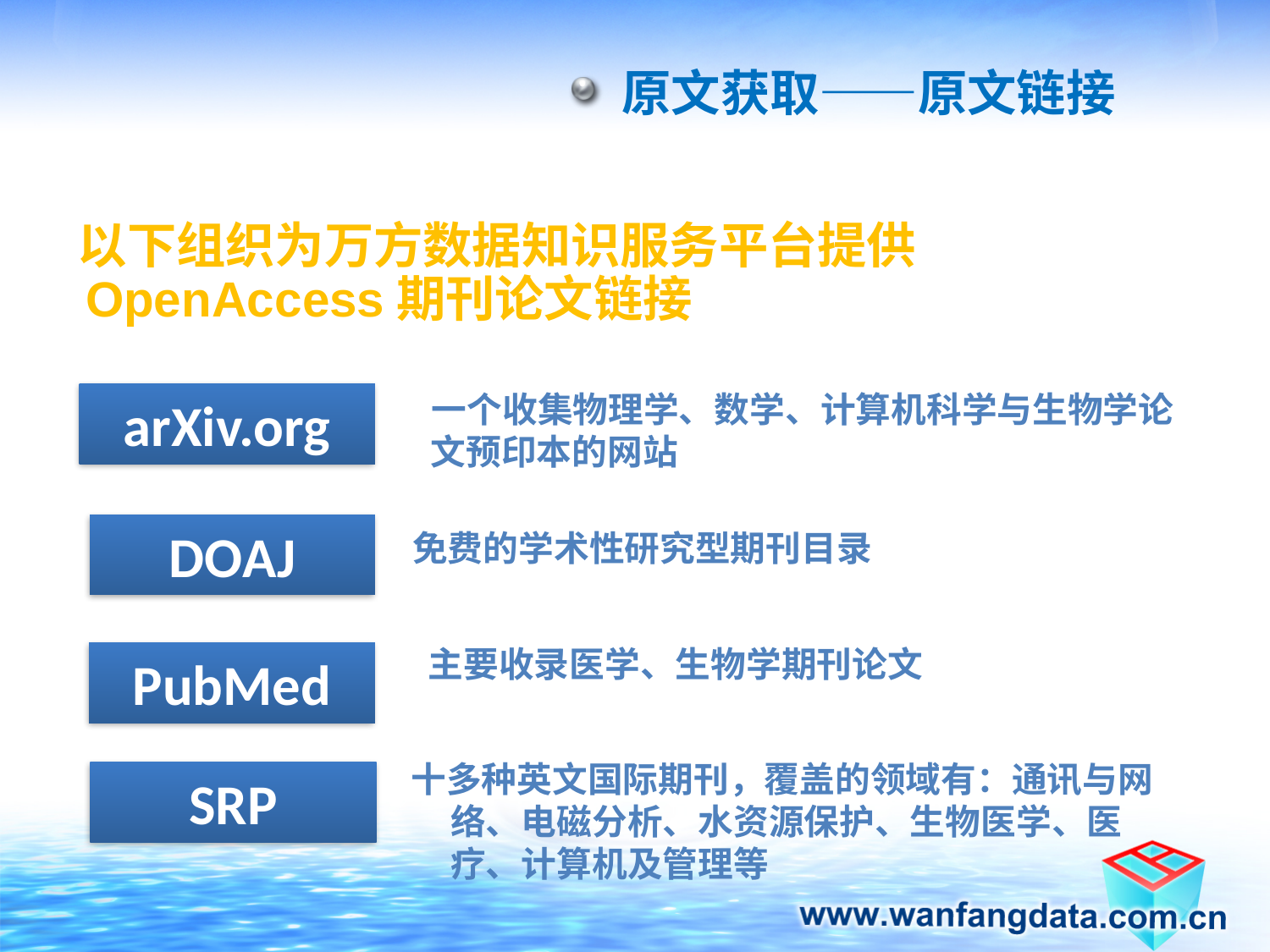

原文获取——原文链接
   以下组织为万方数据知识服务平台提供OpenAccess期刊论文链接
    一个收集物理学、数学、计算机科学与生物学论文预印本的网站
arXiv.org
DOAJ
  免费的学术性研究型期刊目录
主要收录医学、生物学期刊论文
PubMed
十多种英文国际期刊，覆盖的领域有：通讯与网络、电磁分析、水资源保护、生物医学、医疗、计算机及管理等
SRP